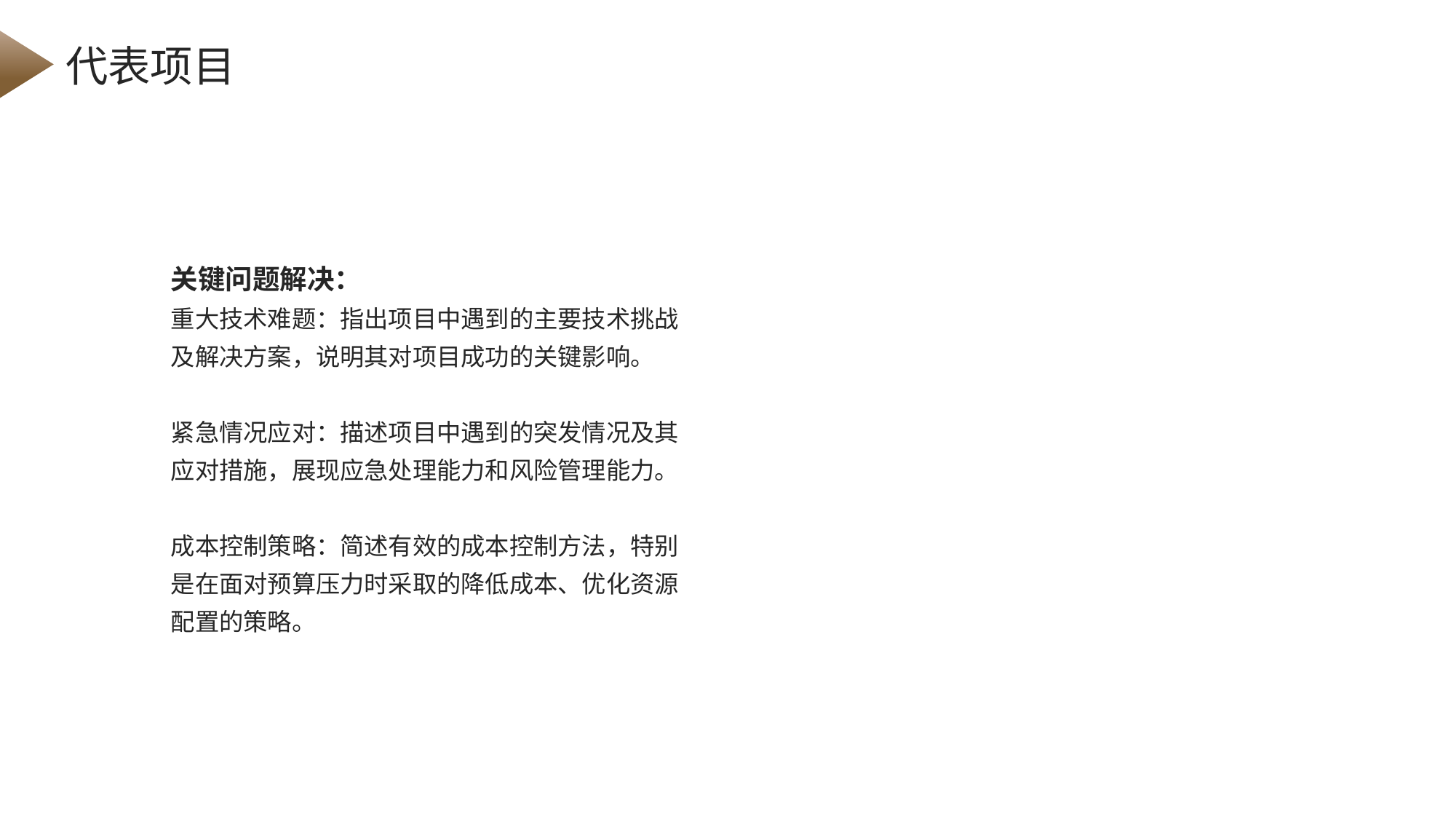

代表项目
关键问题解决：
重大技术难题：指出项目中遇到的主要技术挑战及解决方案，说明其对项目成功的关键影响。

紧急情况应对：描述项目中遇到的突发情况及其应对措施，展现应急处理能力和风险管理能力。

成本控制策略：简述有效的成本控制方法，特别是在面对预算压力时采取的降低成本、优化资源配置的策略。
注：页面可微调，页面所列文字仅为提示，可根据项目自行调整内容，增加图表等内容丰富页面